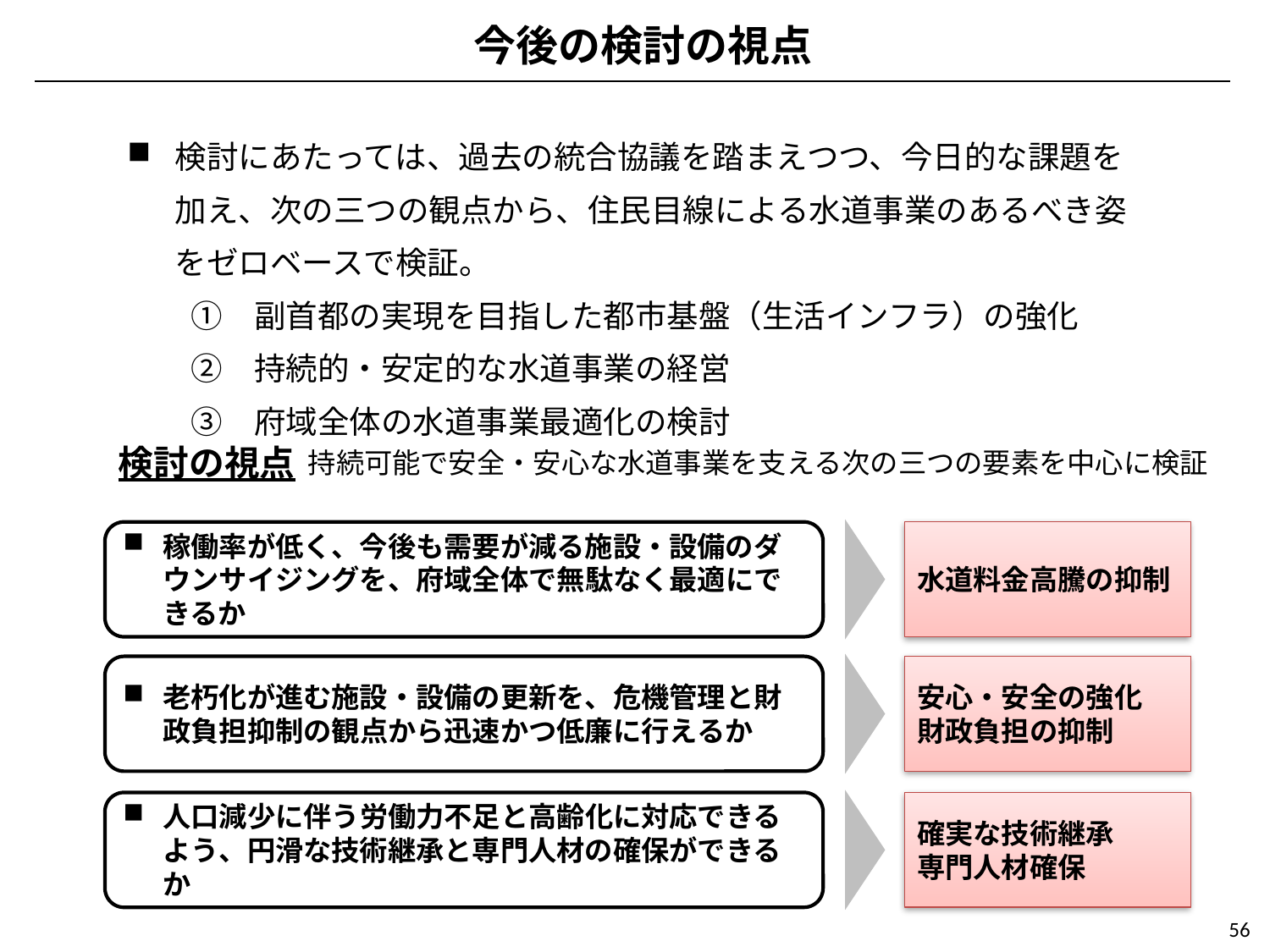

今後の検討の視点
検討にあたっては、過去の統合協議を踏まえつつ、今日的な課題を加え、次の三つの観点から、住民目線による水道事業のあるべき姿をゼロベースで検証。
　　①　副首都の実現を目指した都市基盤（生活インフラ）の強化
　　②　持続的・安定的な水道事業の経営
　　③　府域全体の水道事業最適化の検討
検討の視点
持続可能で安全・安心な水道事業を支える次の三つの要素を中心に検証
稼働率が低く、今後も需要が減る施設・設備のダウンサイジングを、府域全体で無駄なく最適にできるか
水道料金高騰の抑制

老朽化が進む施設・設備の更新を、危機管理と財政負担抑制の観点から迅速かつ低廉に行えるか
安心・安全の強化
財政負担の抑制

人口減少に伴う労働力不足と高齢化に対応できるよう、円滑な技術継承と専門人材の確保ができるか
確実な技術継承
専門人材確保

56